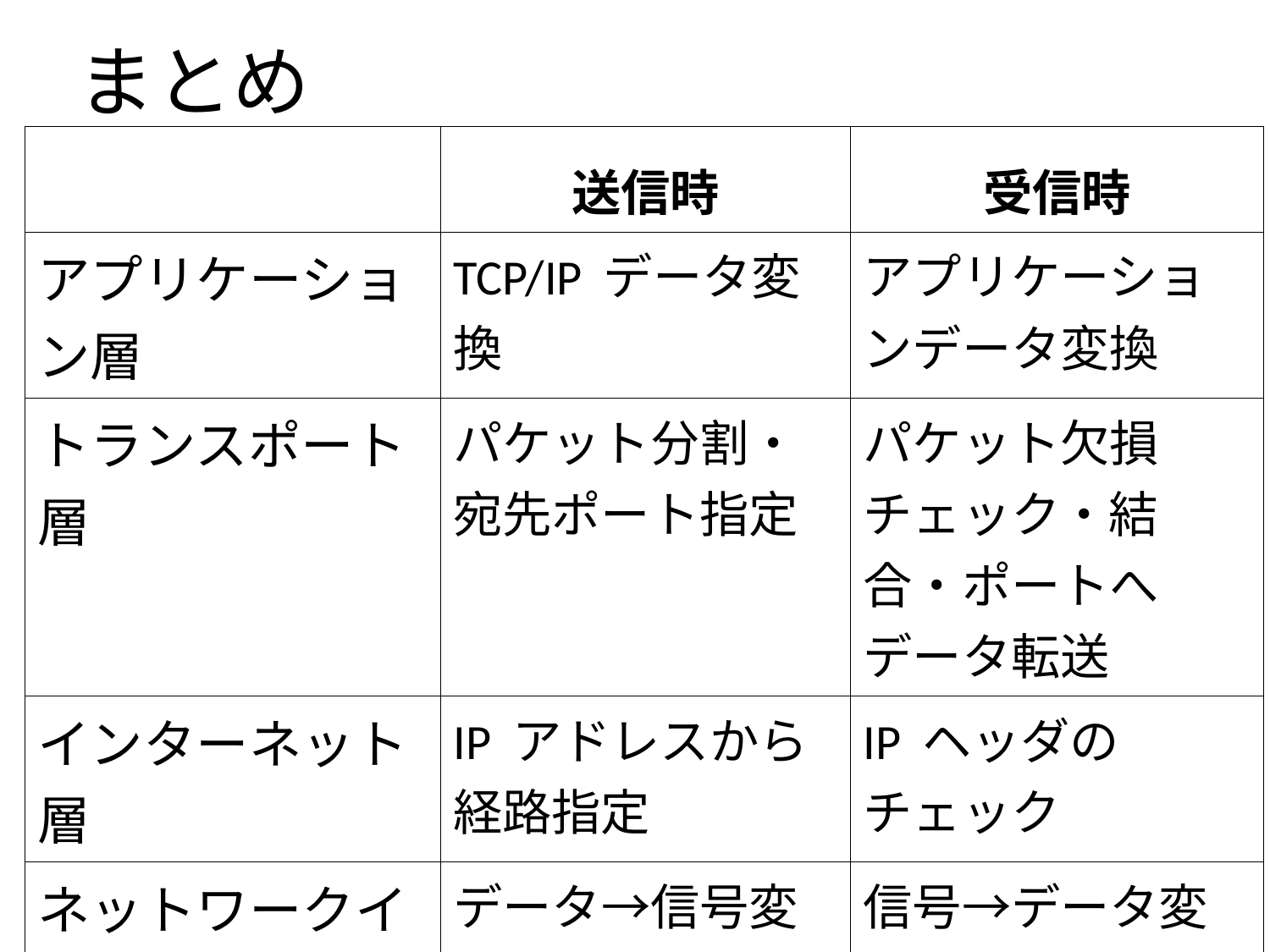

まとめ
|  | 送信時 | 受信時 |
| --- | --- | --- |
| アプリケーション層 | TCP/IP データ変換 | アプリケーションデータ変換 |
| トランスポート層 | パケット分割・ 宛先ポート指定 | パケット欠損チェック・結合・ポートへデータ転送 |
| インターネット層 | IP アドレスから 経路指定 | IP ヘッダのチェック |
| ネットワークインターフェース層 | データ→信号変換 | 信号→データ変換 |
28